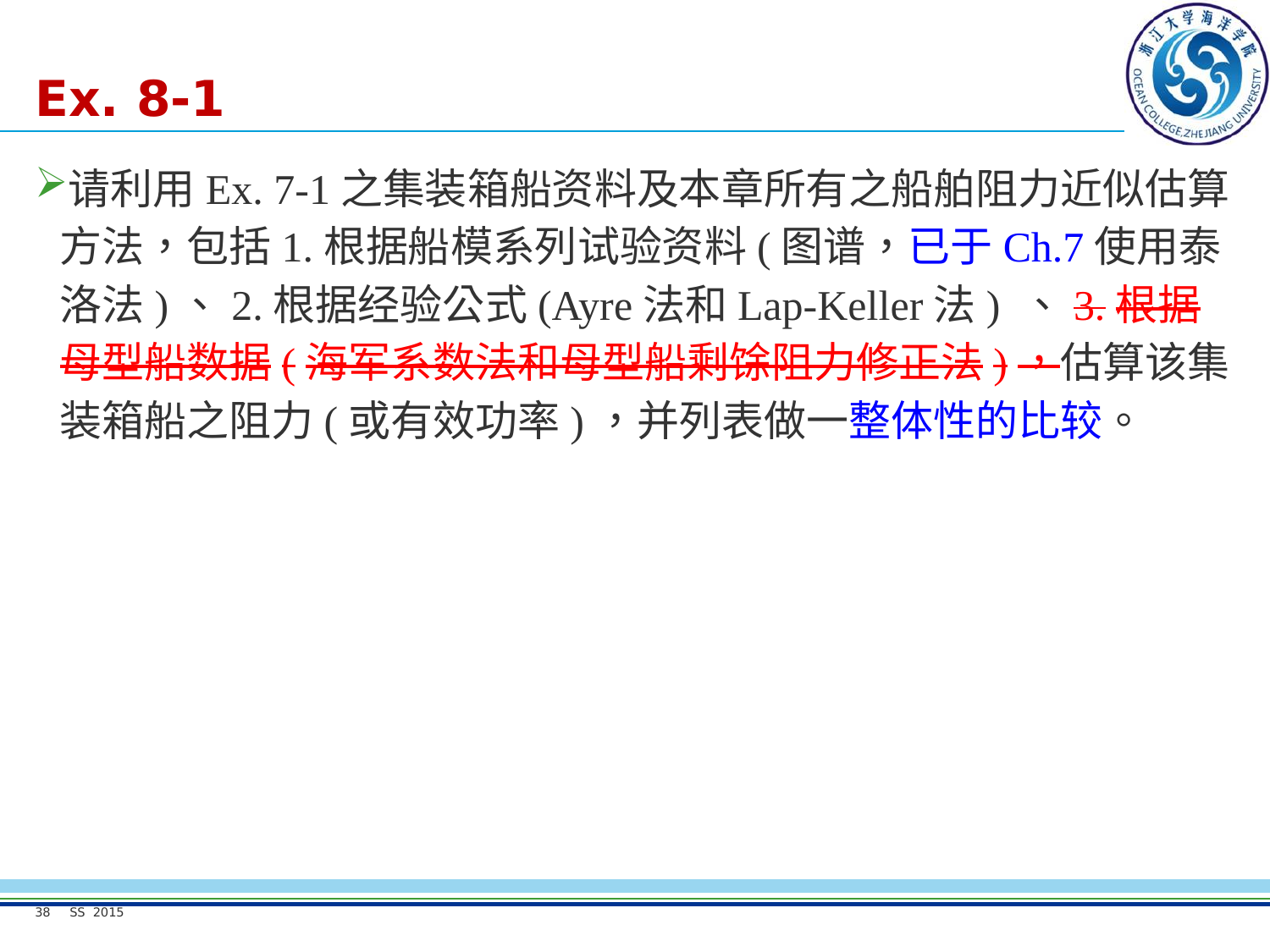

# Ex. 8-1
请利用Ex. 7-1之集装箱船资料及本章所有之船舶阻力近似估算方法，包括1.根据船模系列试验资料(图谱，已于Ch.7使用泰洛法)、2.根据经验公式(Ayre法和Lap-Keller法) 、3.根据母型船数据(海军系数法和母型船剩馀阻力修正法)，估算该集装箱船之阻力(或有效功率)，并列表做一整体性的比较。
38